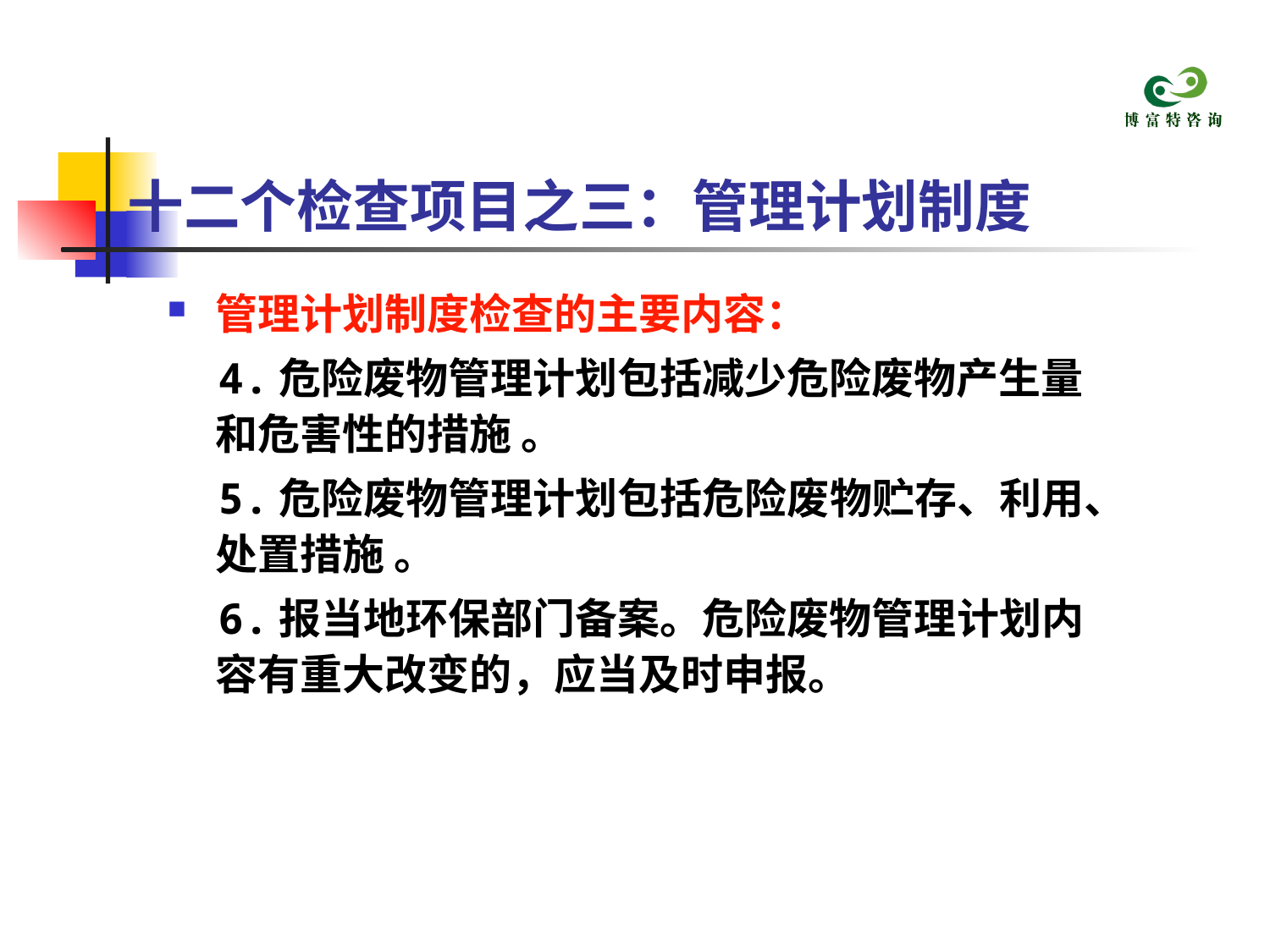

# 十二个检查项目之三：管理计划制度
管理计划制度检查的主要内容：
  4.危险废物管理计划包括减少危险废物产生量和危害性的措施 。
  5.危险废物管理计划包括危险废物贮存、利用、处置措施 。
  6.报当地环保部门备案。危险废物管理计划内容有重大改变的，应当及时申报。